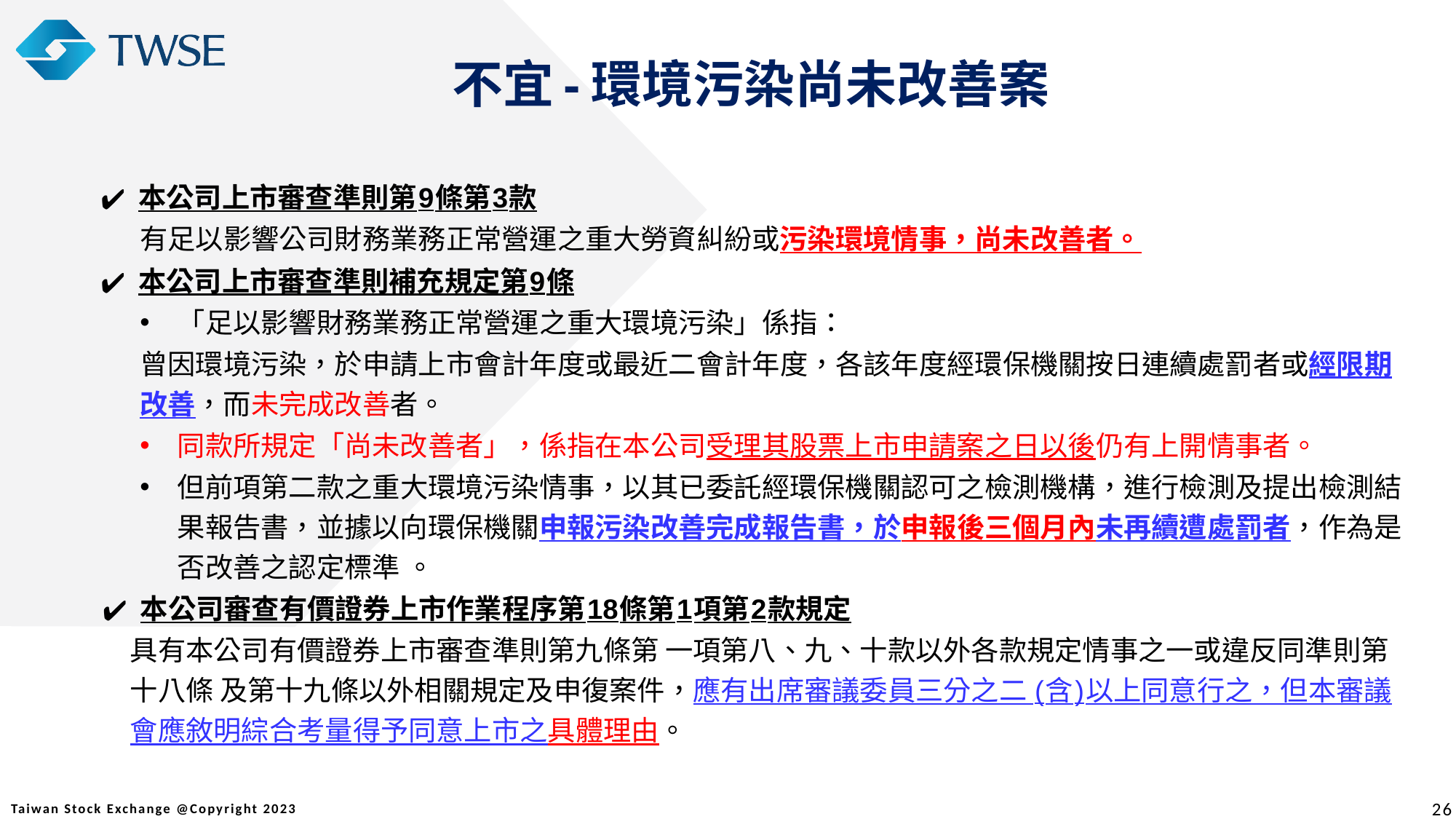

不宜-環境污染尚未改善案

本公司上市審查準則第9條第3款
有足以影響公司財務業務正常營運之重大勞資糾紛或污染環境情事，尚未改善者。
本公司上市審查準則補充規定第9條
「足以影響財務業務正常營運之重大環境污染」係指：
曾因環境污染，於申請上市會計年度或最近二會計年度，各該年度經環保機關按日連續處罰者或經限期改善，而未完成改善者。
同款所規定「尚未改善者」，係指在本公司受理其股票上市申請案之日以後仍有上開情事者。
但前項第二款之重大環境污染情事，以其已委託經環保機關認可之檢測機構，進行檢測及提出檢測結果報告書，並據以向環保機關申報污染改善完成報告書，於申報後三個月內未再續遭處罰者，作為是否改善之認定標準 。
本公司審查有價證券上市作業程序第18條第1項第2款規定
具有本公司有價證券上市審查準則第九條第 一項第八、九、十款以外各款規定情事之一或違反同準則第十八條 及第十九條以外相關規定及申復案件，應有出席審議委員三分之二 (含)以上同意行之，但本審議會應敘明綜合考量得予同意上市之具體理由。

26